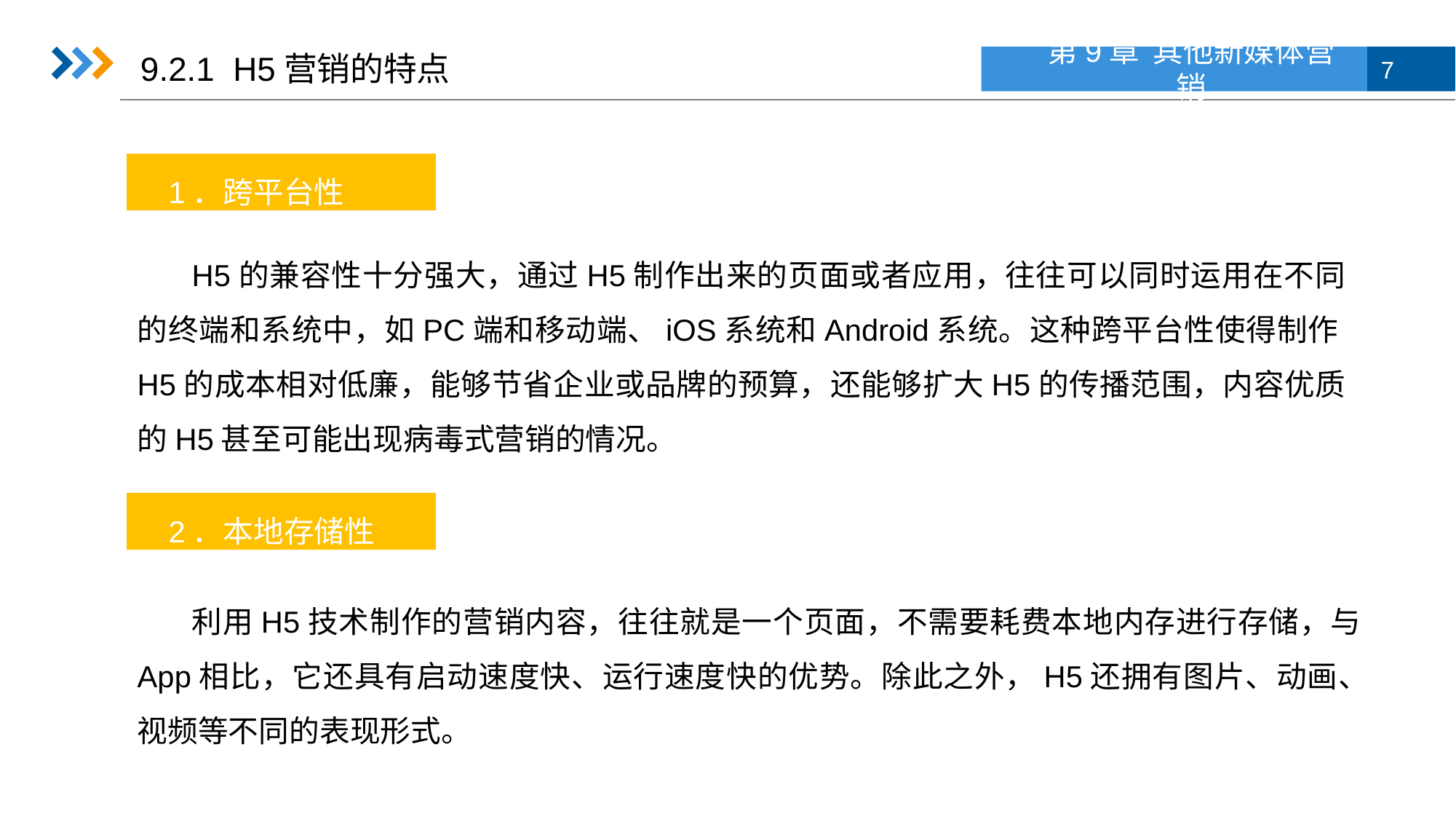

9.2.1  H5营销的特点
1．跨平台性
H5的兼容性十分强大，通过H5制作出来的页面或者应用，往往可以同时运用在不同的终端和系统中，如PC端和移动端、iOS系统和Android系统。这种跨平台性使得制作H5的成本相对低廉，能够节省企业或品牌的预算，还能够扩大H5的传播范围，内容优质的H5甚至可能出现病毒式营销的情况。
2．本地存储性
利用H5技术制作的营销内容，往往就是一个页面，不需要耗费本地内存进行存储，与App相比，它还具有启动速度快、运行速度快的优势。除此之外，H5还拥有图片、动画、视频等不同的表现形式。